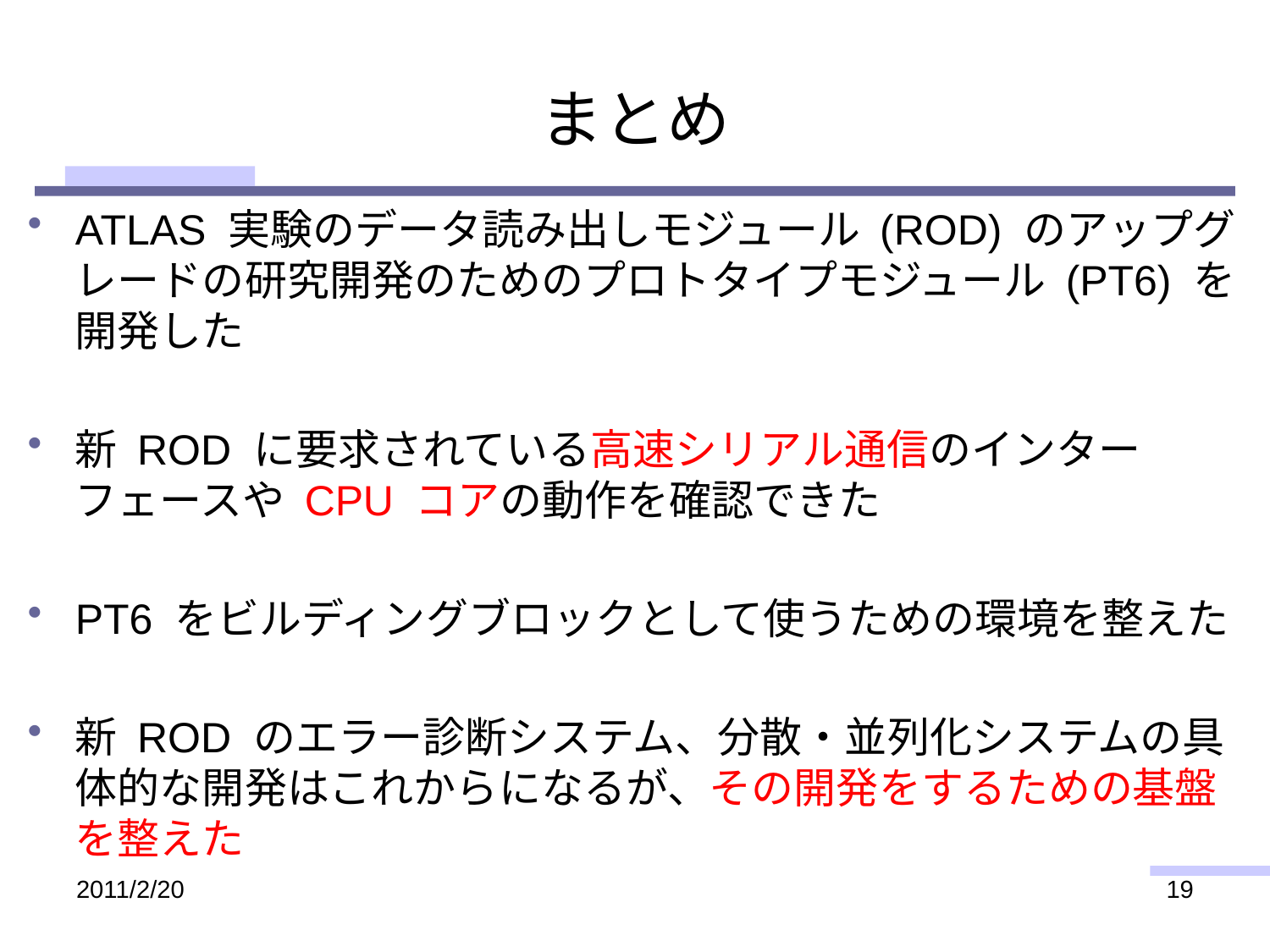

# まとめ
ATLAS 実験のデータ読み出しモジュール (ROD) のアップグレードの研究開発のためのプロトタイプモジュール (PT6) を開発した

新 ROD に要求されている高速シリアル通信のインターフェースや CPU コアの動作を確認できた

PT6 をビルディングブロックとして使うための環境を整えた

新 ROD のエラー診断システム、分散・並列化システムの具体的な開発はこれからになるが、その開発をするための基盤を整えた
2011/2/20
19